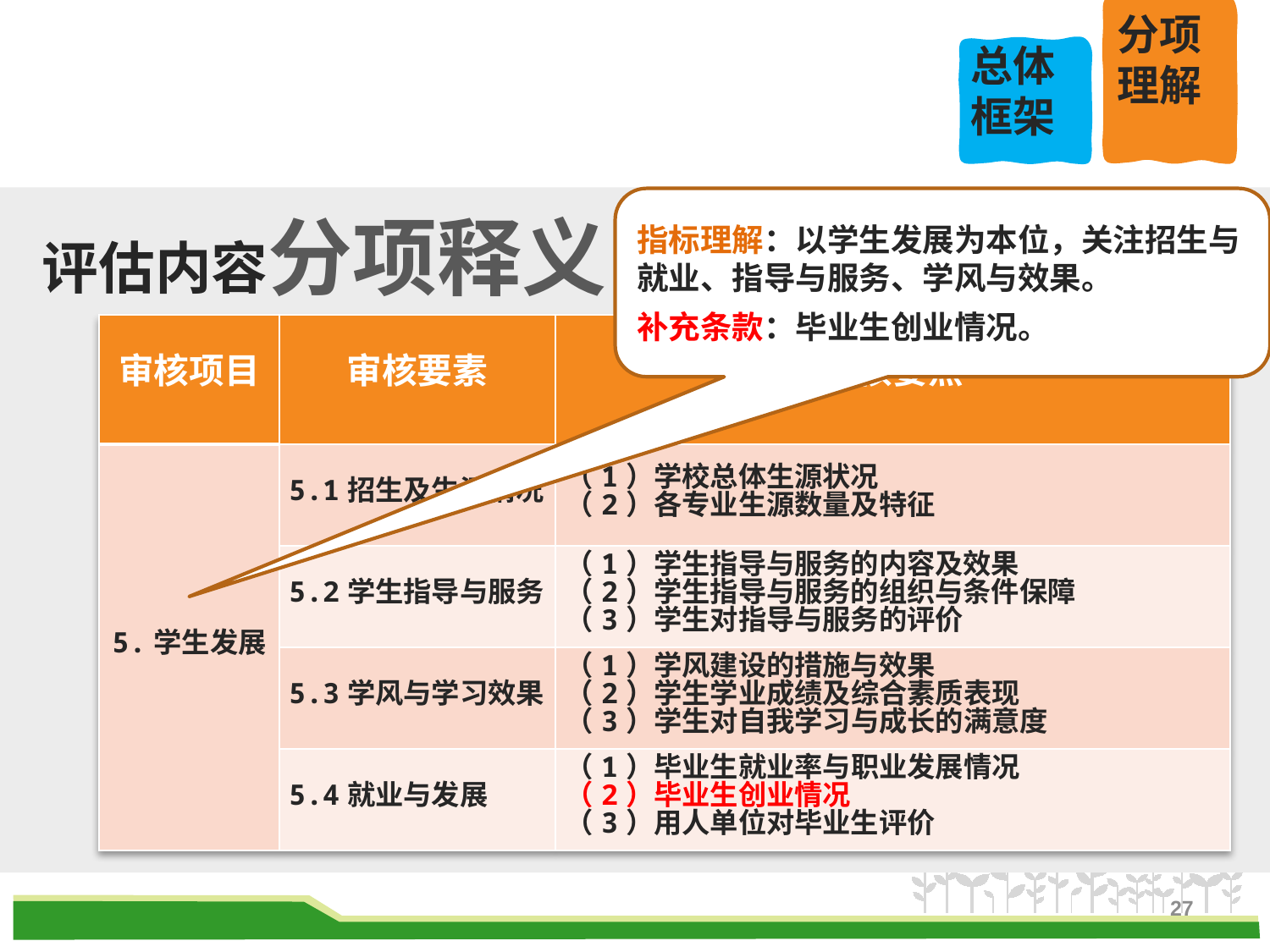

分项理解
总体框架

指标理解：以学生发展为本位，关注招生与就业、指导与服务、学风与效果。
补充条款：毕业生创业情况。
评估内容分项释义
| 审核项目 | 审核要素 | 审核要点 |
| --- | --- | --- |
| 5.学生发展 | 5.1招生及生源情况 | （1）学校总体生源状况 （2）各专业生源数量及特征 |
|  | 5.2学生指导与服务 | （1）学生指导与服务的内容及效果 （2）学生指导与服务的组织与条件保障 （3）学生对指导与服务的评价 |
|  | 5.3学风与学习效果 | （1）学风建设的措施与效果 （2）学生学业成绩及综合素质表现 （3）学生对自我学习与成长的满意度 |
|  | 5.4就业与发展 | （1）毕业生就业率与职业发展情况 （2）毕业生创业情况 （3）用人单位对毕业生评价 |

27